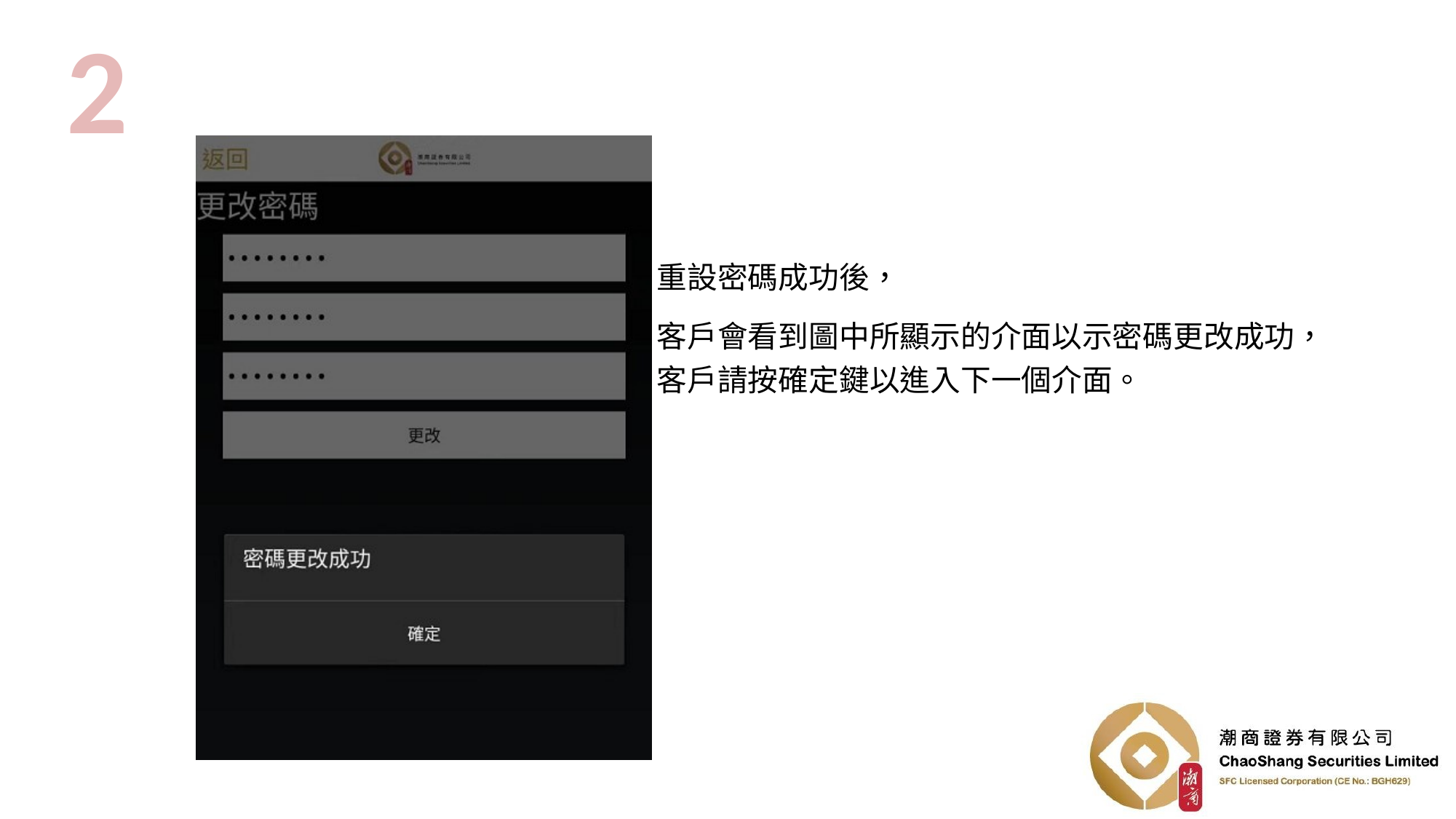

2

重設密碼成功後，
客戶會看到圖中所顯示的介面以示密碼更改成功， 客戶請按確定鍵以進入下一個介面。